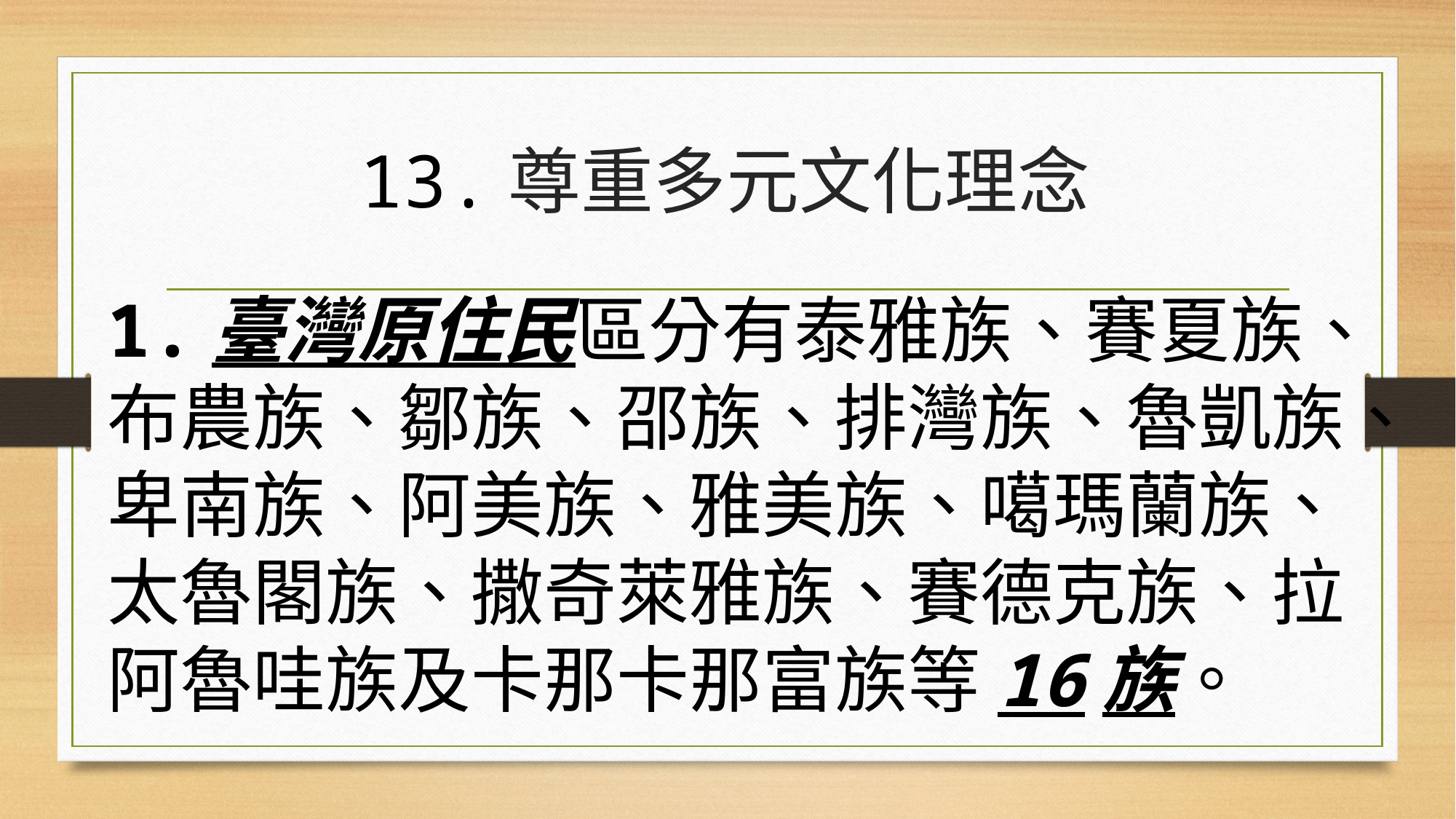

# 13.尊重多元文化理念
1.臺灣原住民區分有泰雅族、賽夏族、布農族、鄒族、邵族、排灣族、魯凱族、卑南族、阿美族、雅美族、噶瑪蘭族、太魯閣族、撒奇萊雅族、賽德克族、拉阿魯哇族及卡那卡那富族等16族。